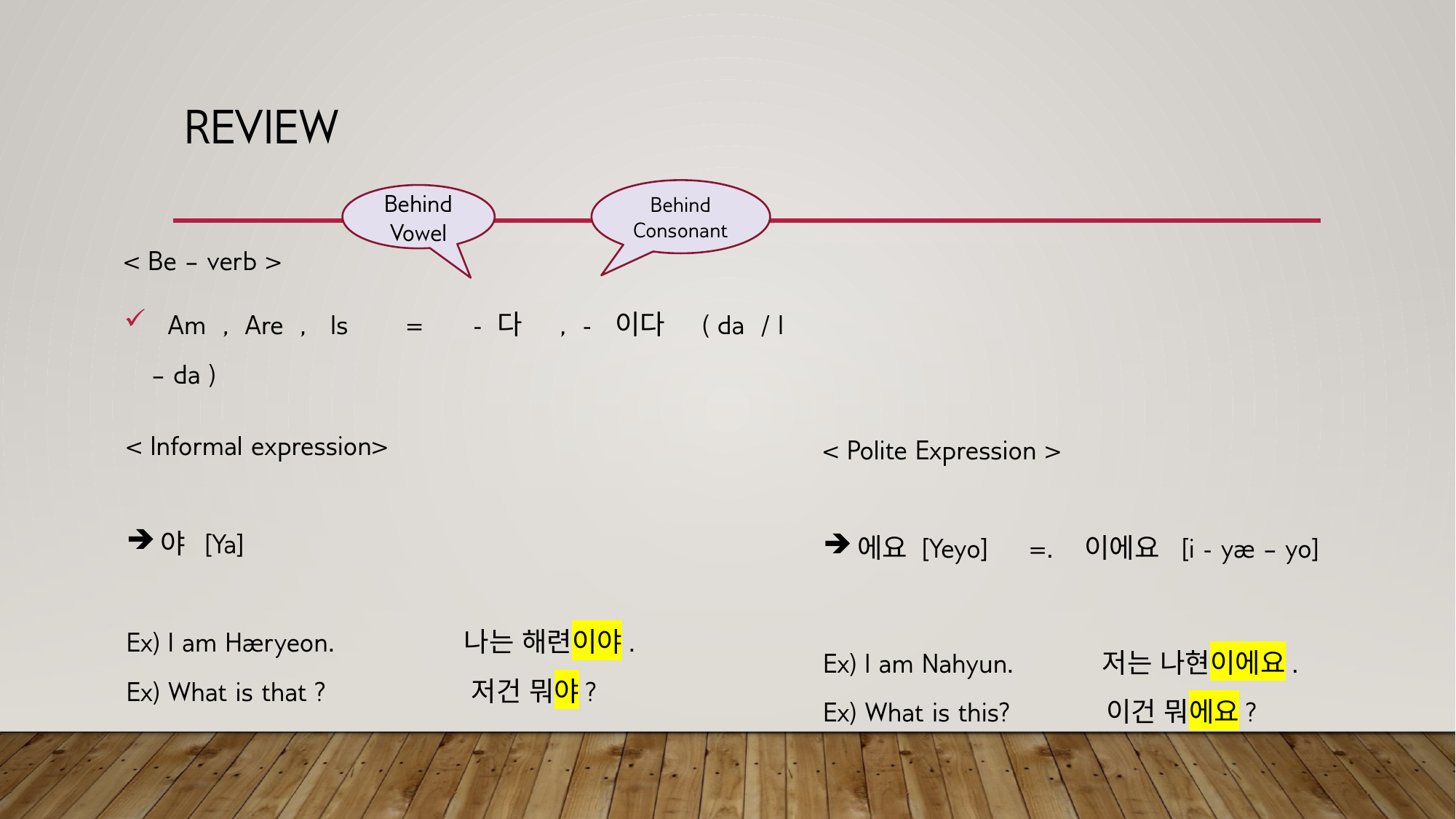

# Review
Behind
Consonant
Behind Vowel
< Be – verb >
  Am  ,  Are  ,   Is       =      - 다    ,  -  이다    ( da  / I – da )

< Informal expression>

야  [Ya]

Ex) I am Haeryeon.               나는 해련이야.
Ex) What is that ?                 저건 뭐야?
< Polite Expression >

에요 [Yeyo]     =.   이에요  [i - yae – yo]

Ex) I am Nahyun.          저는 나현이에요.
Ex) What is this?           이건 뭐에요?